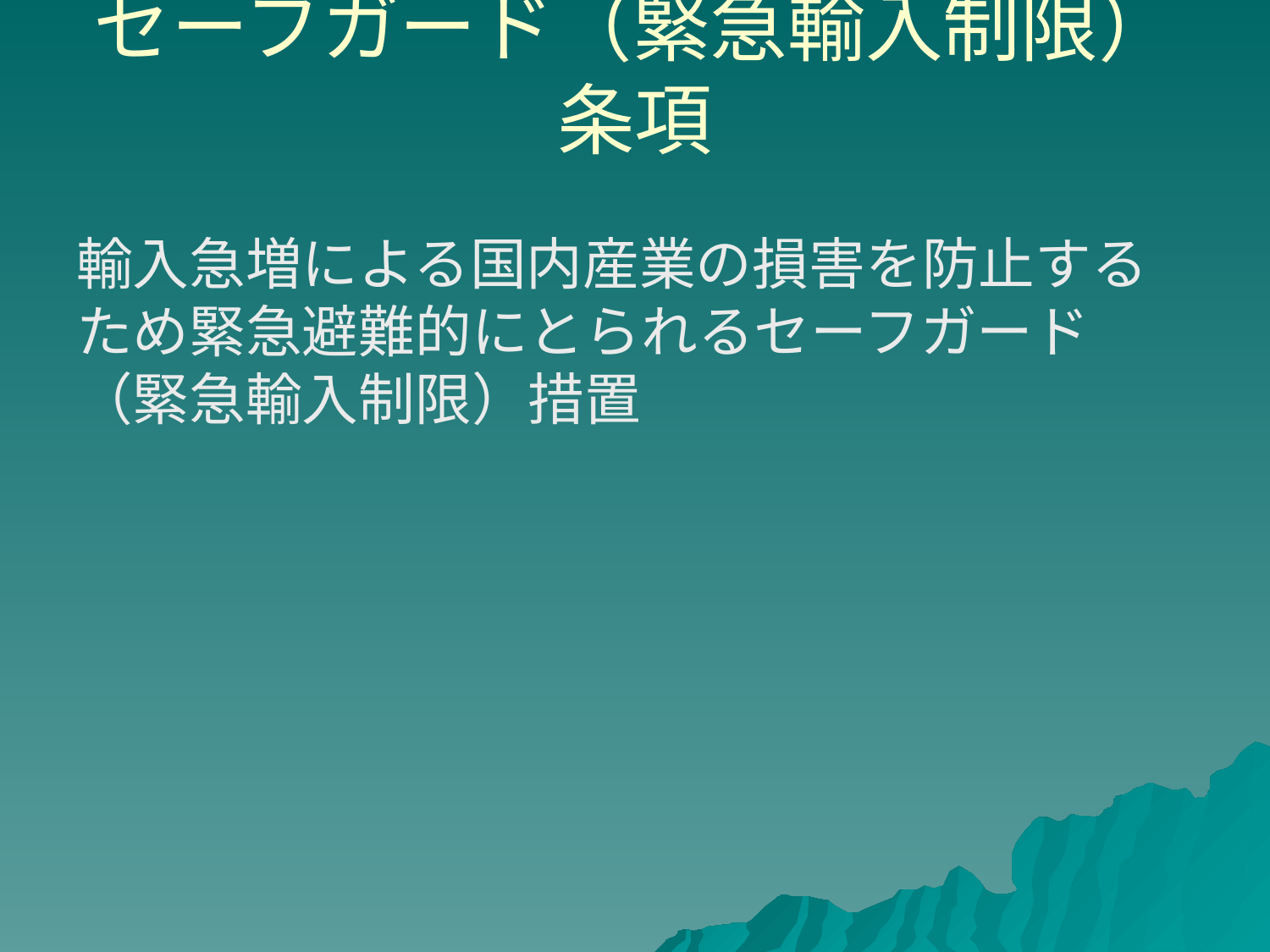

# セーフガード（緊急輸入制限）条項
輸入急増による国内産業の損害を防止するため緊急避難的にとられるセーフガード（緊急輸入制限）措置